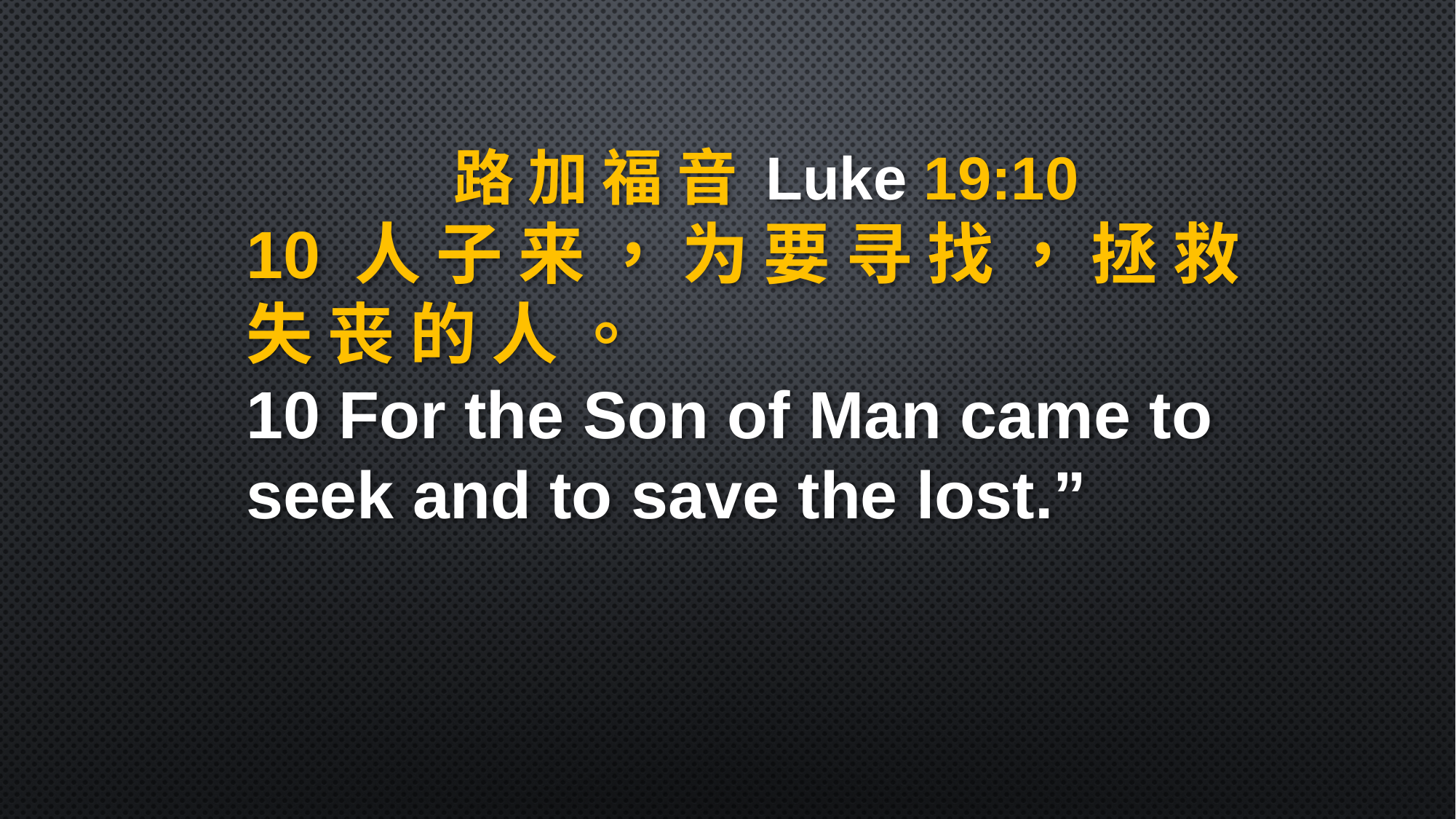

路 加 福 音 Luke 19:10
10 人 子 来 ， 为 要 寻 找 ， 拯 救 失 丧 的 人 。
10 For the Son of Man came to seek and to save the lost.”